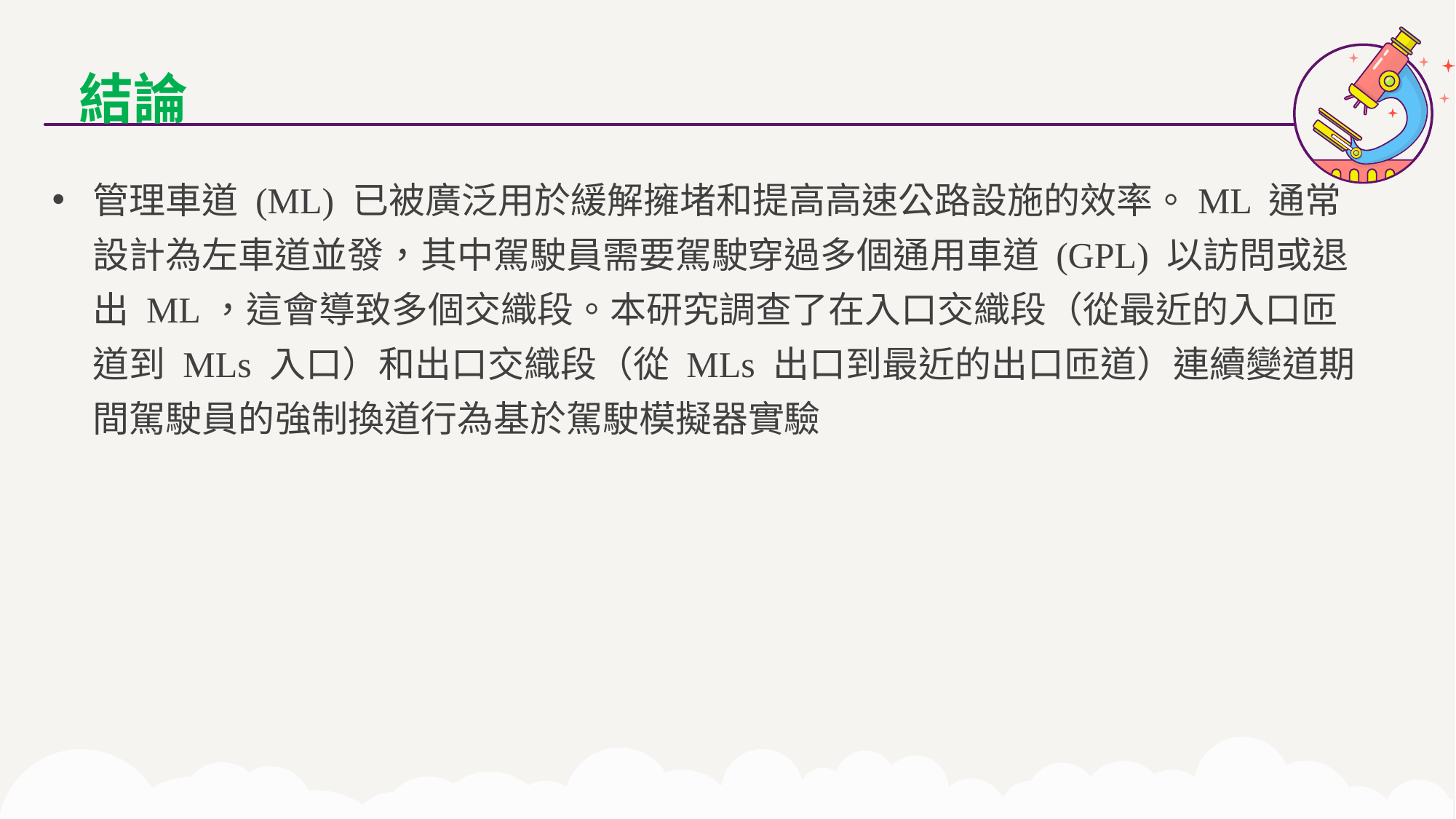

結論

管理車道 (ML) 已被廣泛用於緩解擁堵和提高高速公路設施的效率。ML 通常設計為左車道並發，其中駕駛員需要駕駛穿過多個通用車道 (GPL) 以訪問或退出 ML，這會導致多個交織段。本研究調查了在入口交織段（從最近的入口匝道到 MLs 入口）和出口交織段（從 MLs 出口到最近的出口匝道）連續變道期間駕駛員的強制換道行為基於駕駛模擬器實驗